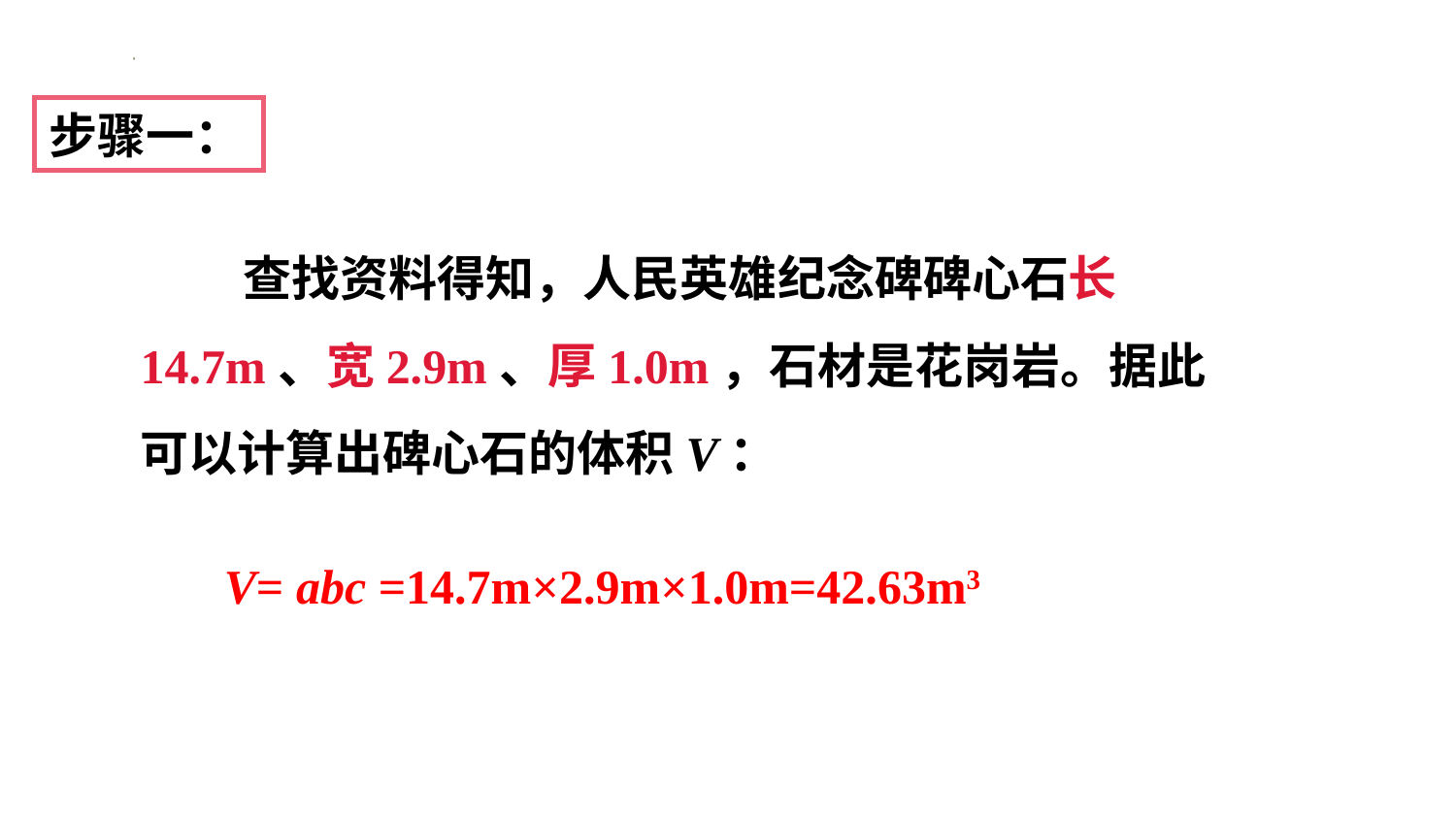

步骤一：
查找资料得知，人民英雄纪念碑碑心石长14.7m、宽2.9m、厚1.0m，石材是花岗岩。据此可以计算出碑心石的体积V：
V= abc =14.7m×2.9m×1.0m=42.63m3